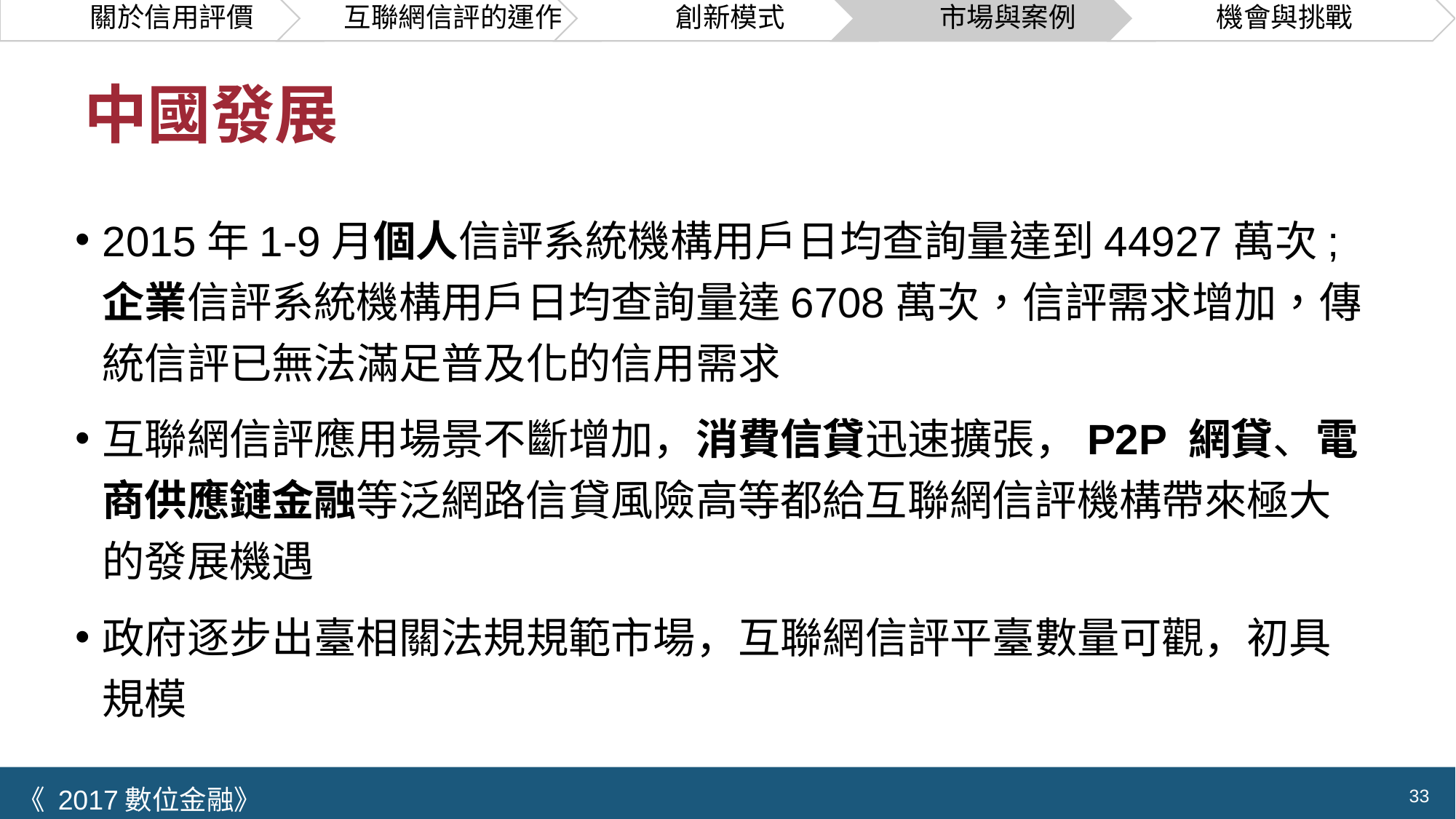

關於信用評價
互聯網信評的運作
創新模式
市場與案例
機會與挑戰
# 中國發展
2015年1-9月個人信評系統機構用戶日均查詢量達到44927萬次;企業信評系統機構用戶日均查詢量達6708萬次，信評需求增加，傳統信評已無法滿足普及化的信用需求
互聯網信評應用場景不斷增加，消費信貸迅速擴張，P2P 網貸、電商供應鏈金融等泛網路信貸風險高等都給互聯網信評機構帶來極大的發展機遇
政府逐步出臺相關法規規範市場，互聯網信評平臺數量可觀，初具規模

33